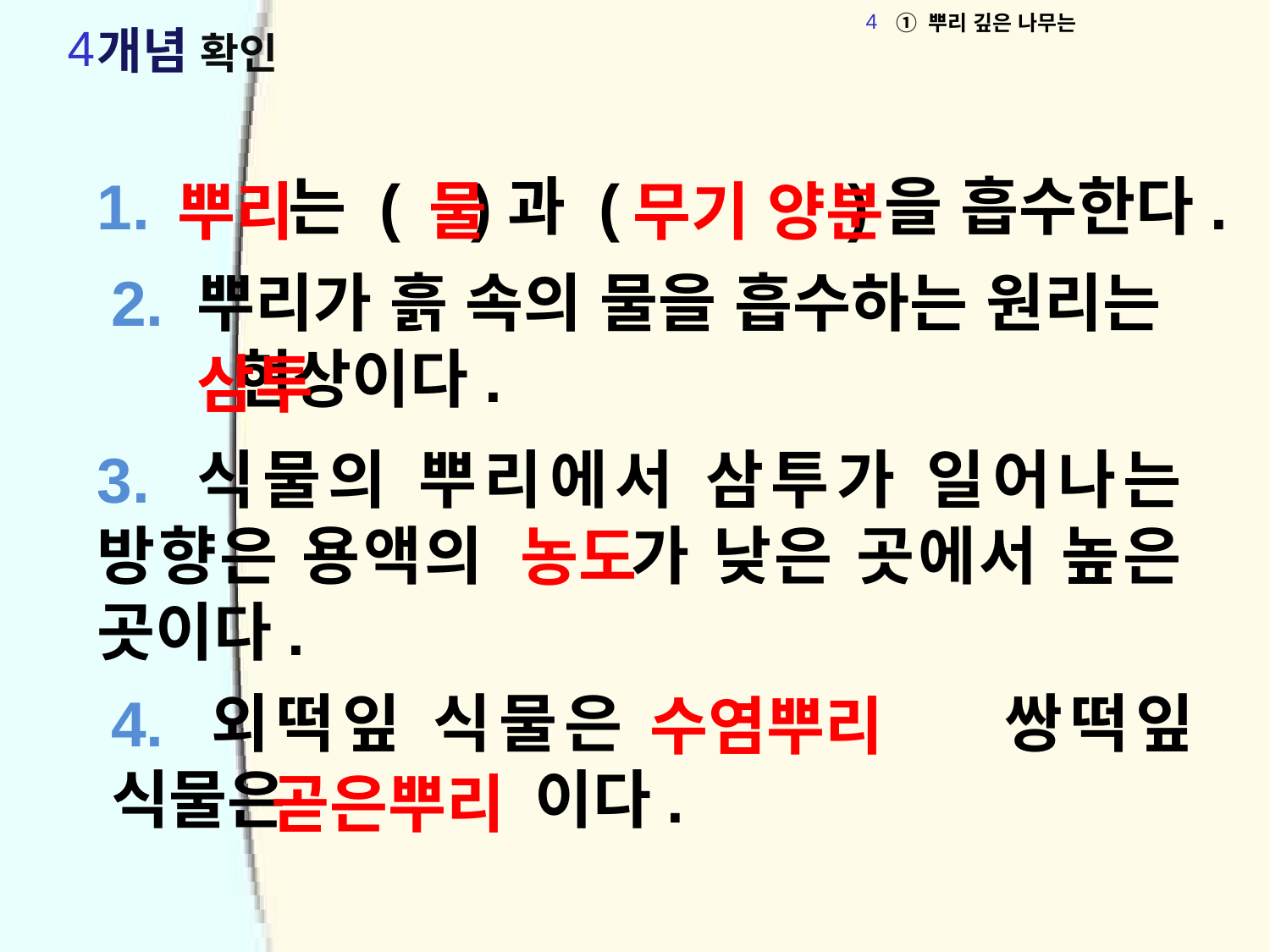

① 뿌리 깊은 나무는
개념 확인
1.       는 (    )과 (             )을 흡수한다.
물
뿌리
무기 양분
2. 뿌리가 흙 속의 물을 흡수하는 원리는         현상이다.
삼투
3. 식물의 뿌리에서 삼투가 일어나는 방향은 용액의       가 낮은 곳에서 높은 곳이다.
농도
4. 외떡잎 식물은               쌍떡잎 식물은              이다.
수염뿌리
곧은뿌리